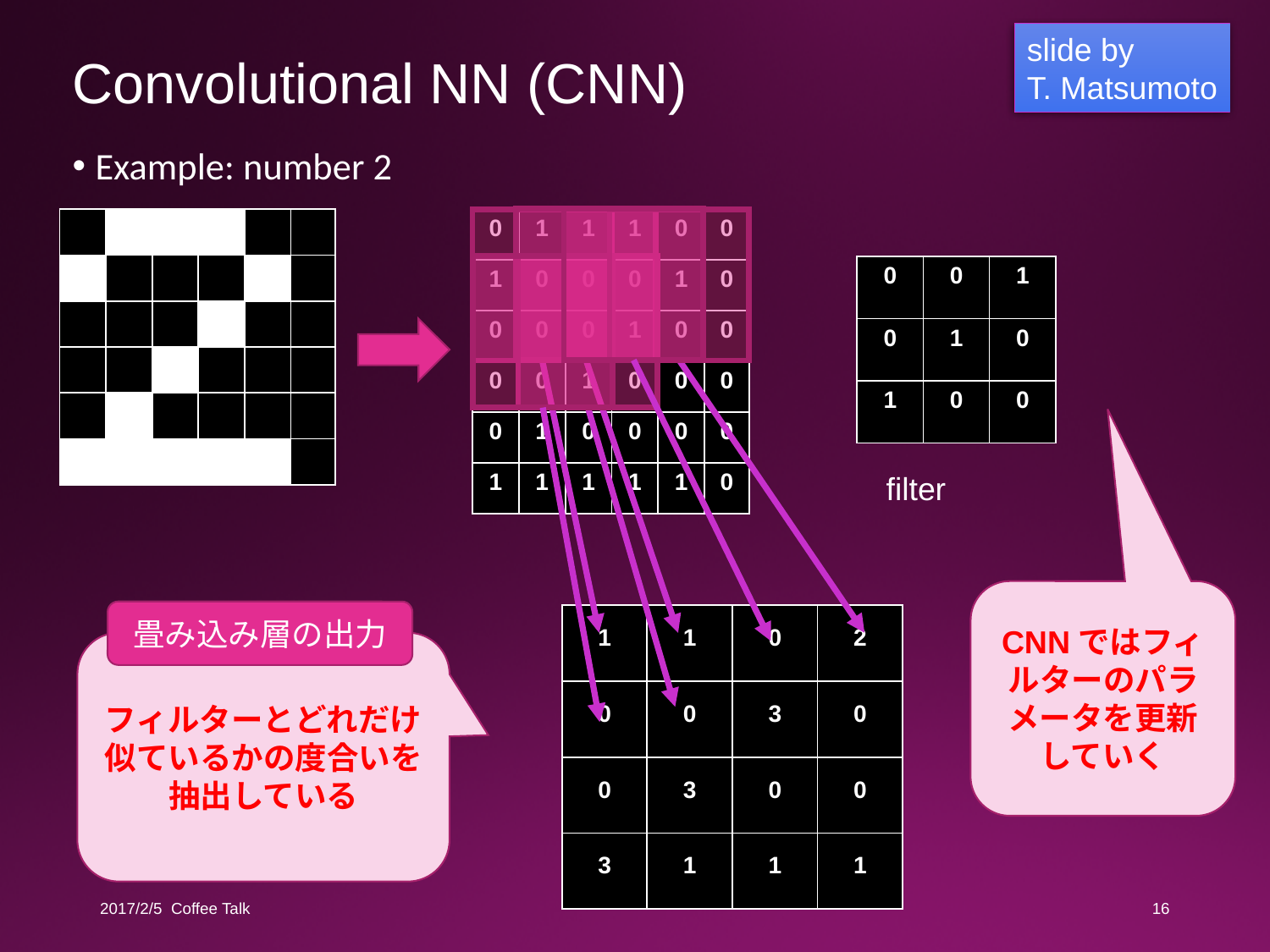

slide by
T. Matsumoto
# Convolutional NN (CNN)
Example: number 2

|  |  |  |  |  |  |
| --- | --- | --- | --- | --- | --- |
|  |  |  |  |  |  |
|  |  |  |  |  |  |
|  |  |  |  |  |  |
|  |  |  |  |  |  |
|  |  |  |  |  |  |
| 0 | 1 | 1 | 1 | 0 | 0 |
| --- | --- | --- | --- | --- | --- |
| 1 | 0 | 0 | 0 | 1 | 0 |
| 0 | 0 | 0 | 1 | 0 | 0 |
| 0 | 0 | 1 | 0 | 0 | 0 |
| 0 | 1 | 0 | 0 | 0 | 0 |
| 1 | 1 | 1 | 1 | 1 | 0 |

| 0 | 0 | 1 |
| --- | --- | --- |
| 0 | 1 | 0 |
| 1 | 0 | 0 |

filter
CNNではフィルターのパラメータを更新していく
畳み込み層の出力
| 1 | 1 | 0 | 2 |
| --- | --- | --- | --- |
| 0 | 0 | 3 | 0 |
| 0 | 3 | 0 | 0 |
| 3 | 1 | 1 | 1 |
フィルターとどれだけ似ているかの度合いを抽出している
2017/2/5  Coffee Talk
16